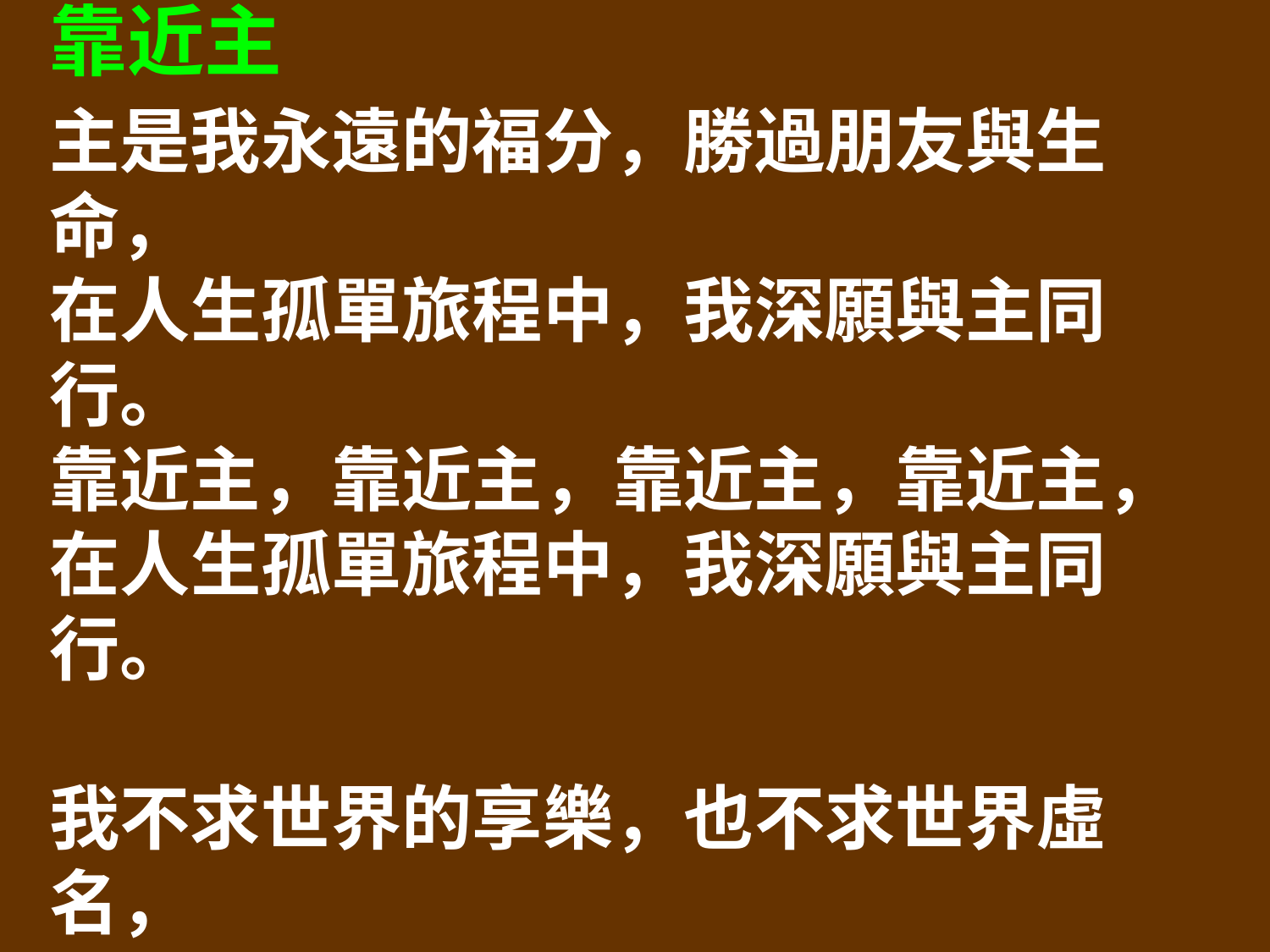

靠近主
主是我永遠的福分，勝過朋友與生命，
在人生孤單旅程中，我深願與主同行。
靠近主，靠近主，靠近主，靠近主，
在人生孤單旅程中，我深願與主同行。

我不求世界的享樂，也不求世界虛名，
我願受任何的勞苦，只願望與主同行。
靠近主，靠近主，靠近主，靠近主；
我願受任何的勞苦，只願望與主同行。